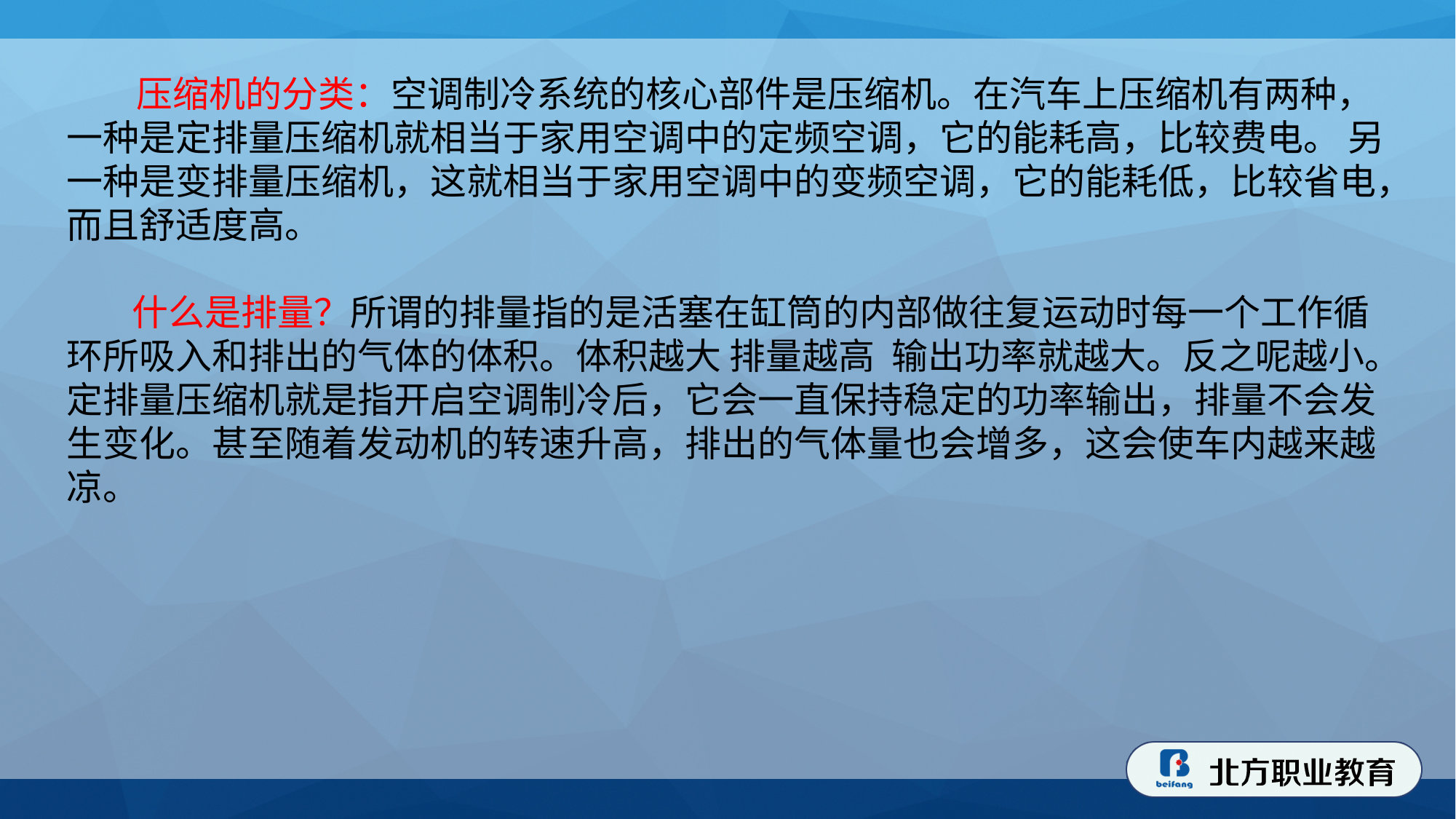

压缩机的分类：空调制冷系统的核心部件是压缩机。在汽车上压缩机有两种，一种是定排量压缩机就相当于家用空调中的定频空调，它的能耗高，比较费电。 另一种是变排量压缩机，这就相当于家用空调中的变频空调，它的能耗低，比较省电，而且舒适度高。

       什么是排量？所谓的排量指的是活塞在缸筒的内部做往复运动时每一个工作循环所吸入和排出的气体的体积。体积越大 排量越高  输出功率就越大。反之呢越小。定排量压缩机就是指开启空调制冷后，它会一直保持稳定的功率输出，排量不会发生变化。甚至随着发动机的转速升高，排出的气体量也会增多，这会使车内越来越凉。